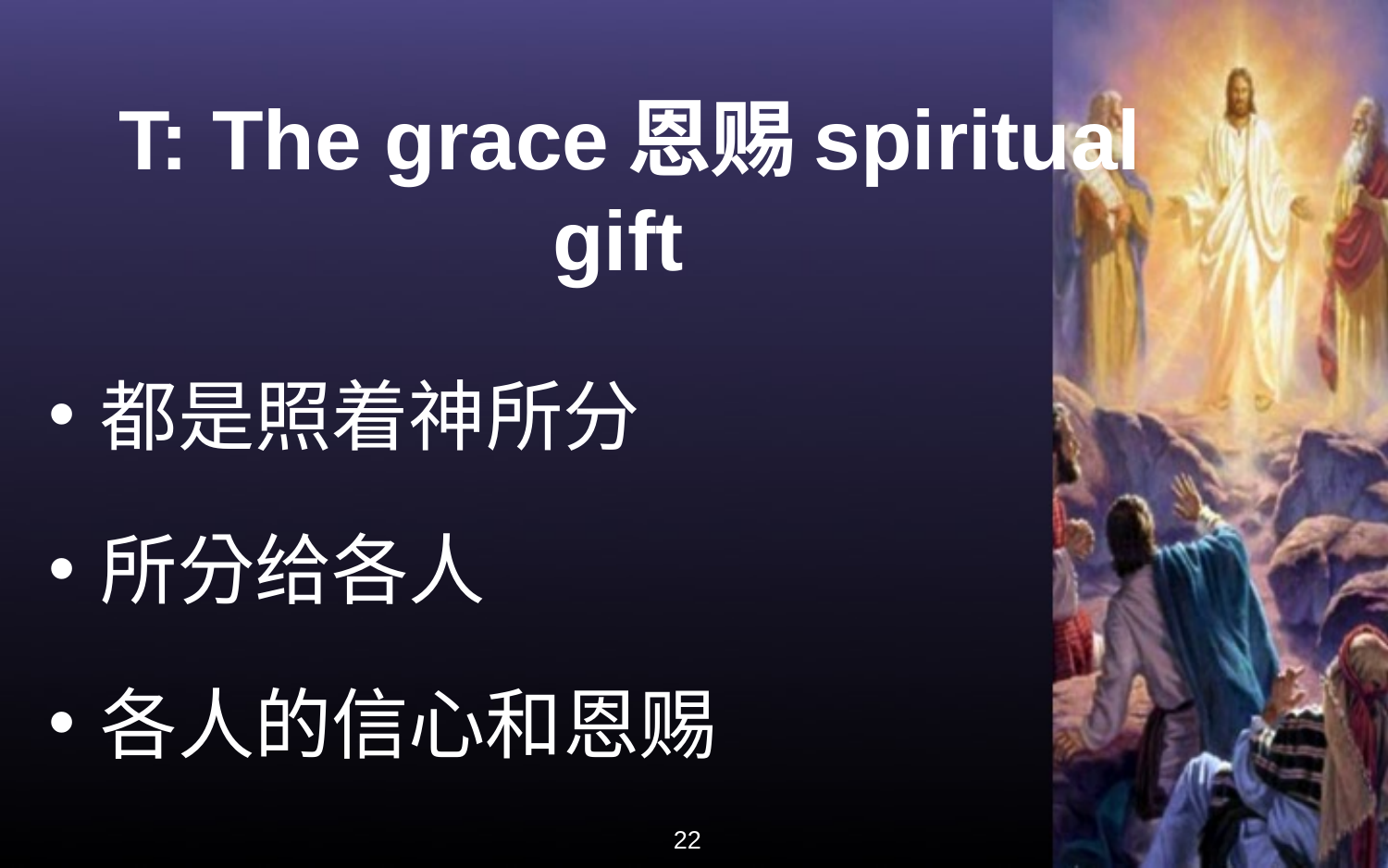

# T: The grace恩赐spiritual gift
都是照着神所分
所分给各人
各人的信心和恩赐
22